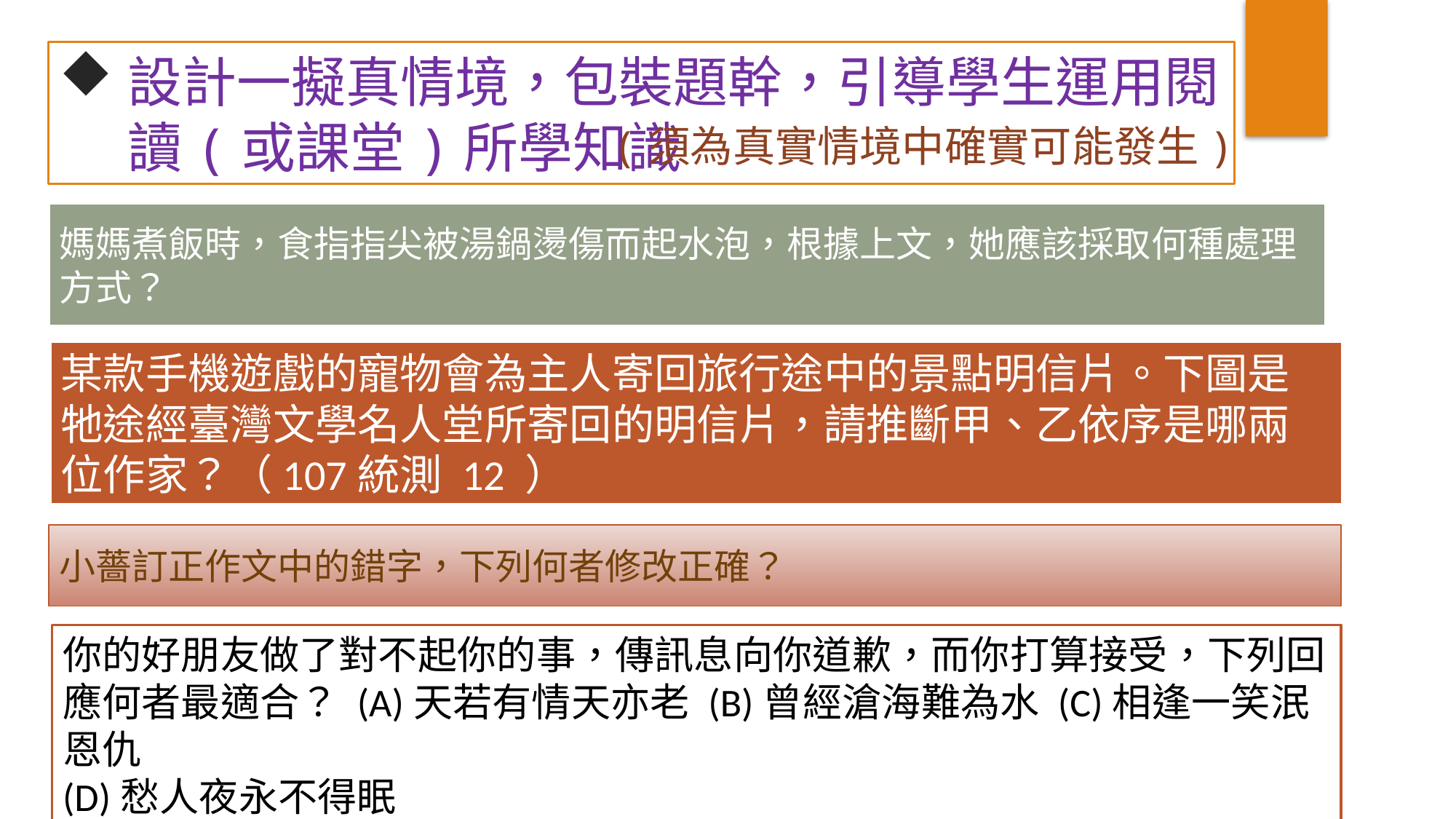

設計一擬真情境，包裝題幹，引導學生運用閱讀(或課堂)所學知識
(須為真實情境中確實可能發生)
媽媽煮飯時，食指指尖被湯鍋燙傷而起水泡，根據上文，她應該採取何種處理方式？
某款手機遊戲的寵物會為主人寄回旅行途中的景點明信片。下圖是牠途經臺灣文學名人堂所寄回的明信片，請推斷甲、乙依序是哪兩位作家？（107統測 12 ）
小薔訂正作文中的錯字，下列何者修改正確？
你的好朋友做了對不起你的事，傳訊息向你道歉，而你打算接受，下列回應何者最適合？ (A)天若有情天亦老 (B)曾經滄海難為水 (C)相逢一笑泯恩仇
(D)愁人夜永不得眠